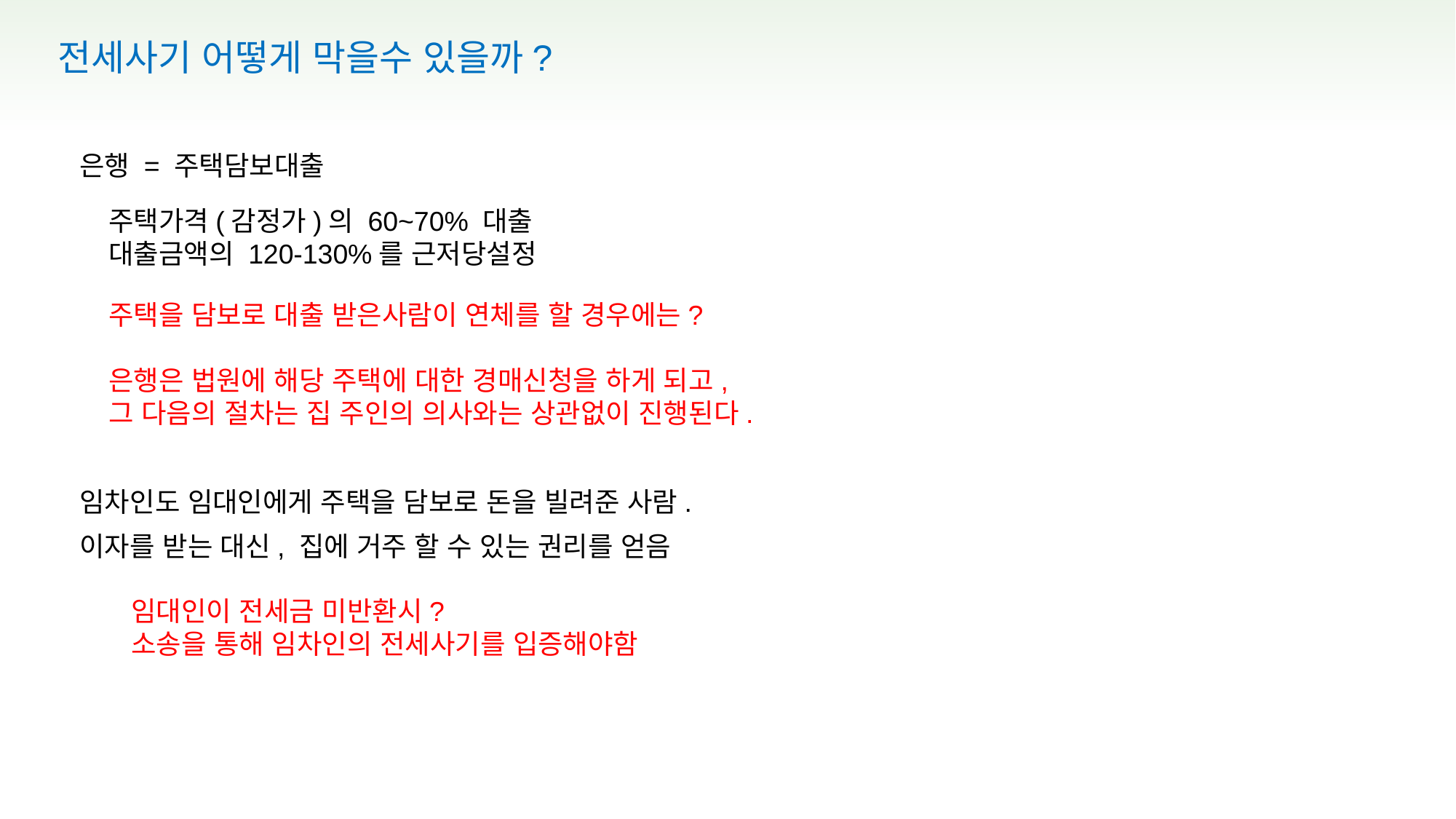

CHAPTER 03
전세사기 어떻게 막을수 있을까?
은행 = 주택담보대출
주택가격(감정가)의 60~70% 대출
대출금액의 120-130%를 근저당설정

주택을 담보로 대출 받은사람이 연체를 할 경우에는?

은행은 법원에 해당 주택에 대한 경매신청을 하게 되고,
그 다음의 절차는 집 주인의 의사와는 상관없이 진행된다.
임차인도 임대인에게 주택을 담보로 돈을 빌려준 사람.
이자를 받는 대신, 집에 거주 할 수 있는 권리를 얻음
임대인이 전세금 미반환시?
소송을 통해 임차인의 전세사기를 입증해야함